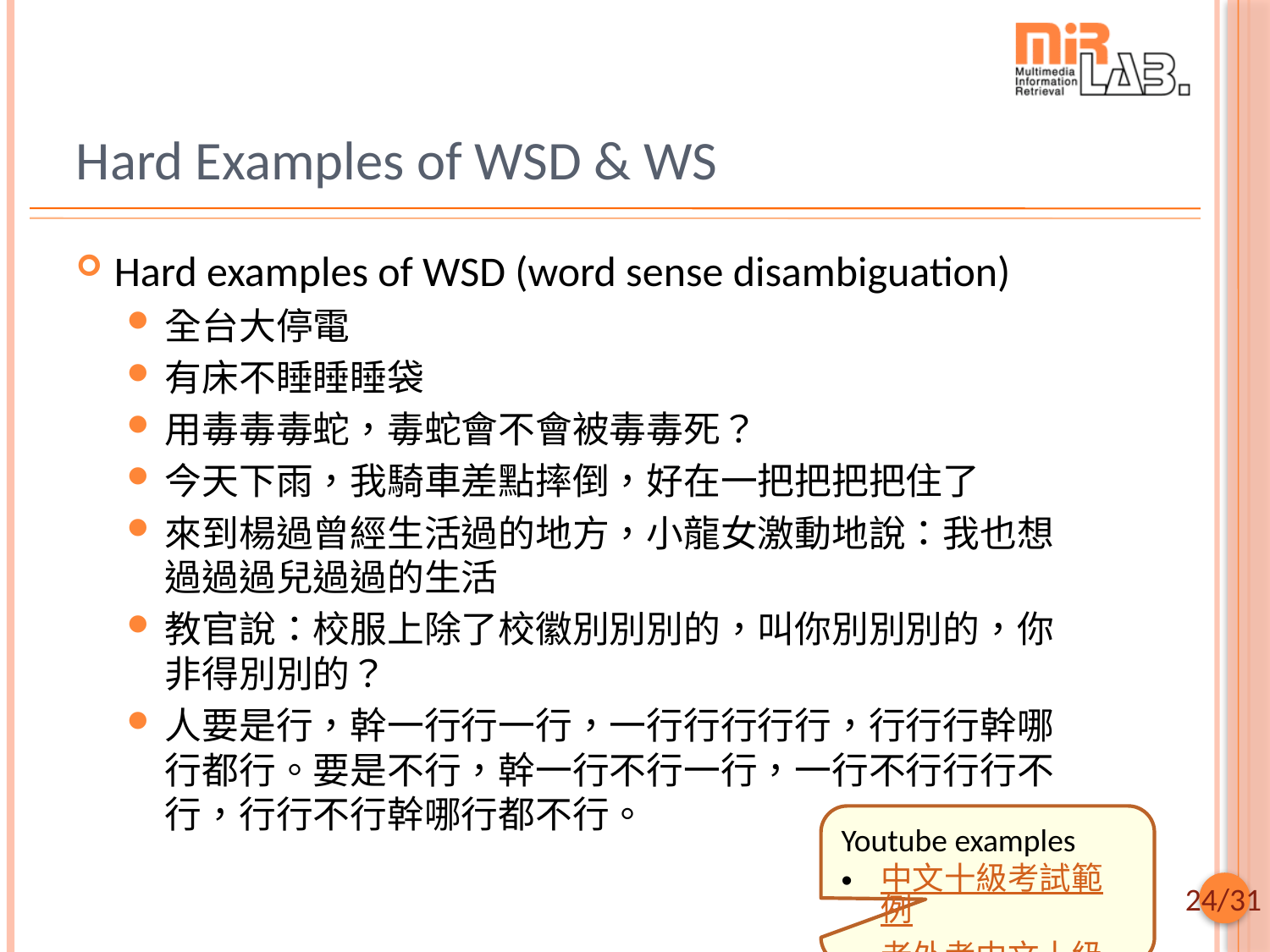

# Hard Examples of WSD & WS
Hard examples of WSD (word sense disambiguation)
全台大停電
有床不睡睡睡袋
用毒毒毒蛇，毒蛇會不會被毒毒死？
今天下雨，我騎車差點摔倒，好在一把把把把住了
來到楊過曾經生活過的地方，小龍女激動地說：我也想過過過兒過過的生活
教官說：校服上除了校徽別別別的，叫你別別別的，你非得別別的？
人要是行，幹一行行一行，一行行行行行，行行行幹哪行都行。要是不行，幹一行不行一行，一行不行行行不行，行行不行幹哪行都不行。

Youtube examples
中文十級考試範例
老外考中文十級